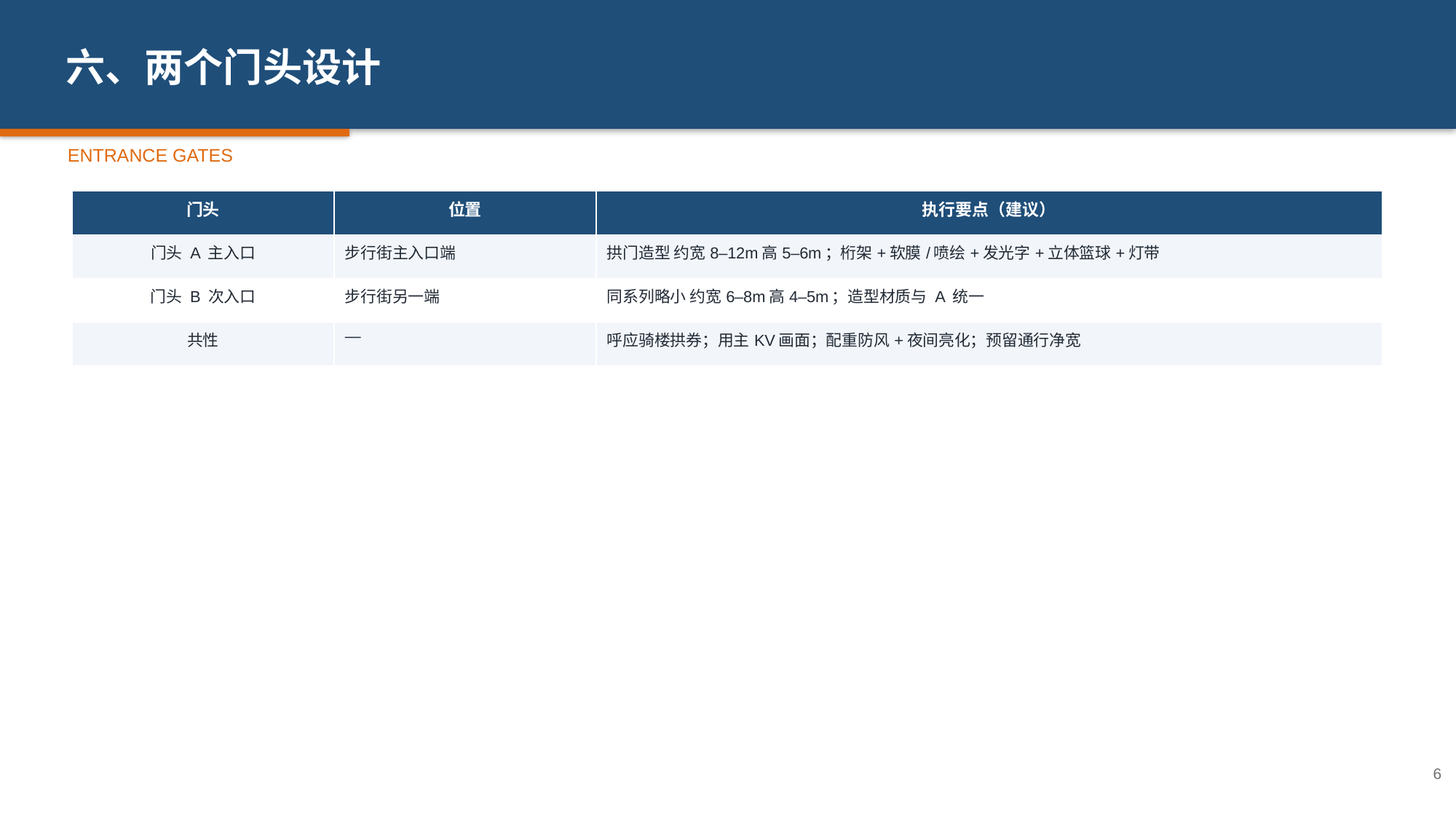

六、两个门头设计

ENTRANCE GATES
| 门头 | 位置 | 执行要点（建议） |
| --- | --- | --- |
| 门头 A 主入口 | 步行街主入口端 | 拱门造型 约宽8–12m高5–6m；桁架+软膜/喷绘+发光字+立体篮球+灯带 |
| 门头 B 次入口 | 步行街另一端 | 同系列略小 约宽6–8m高4–5m；造型材质与 A 统一 |
| 共性 | — | 呼应骑楼拱券；用主KV画面；配重防风+夜间亮化；预留通行净宽 |
6